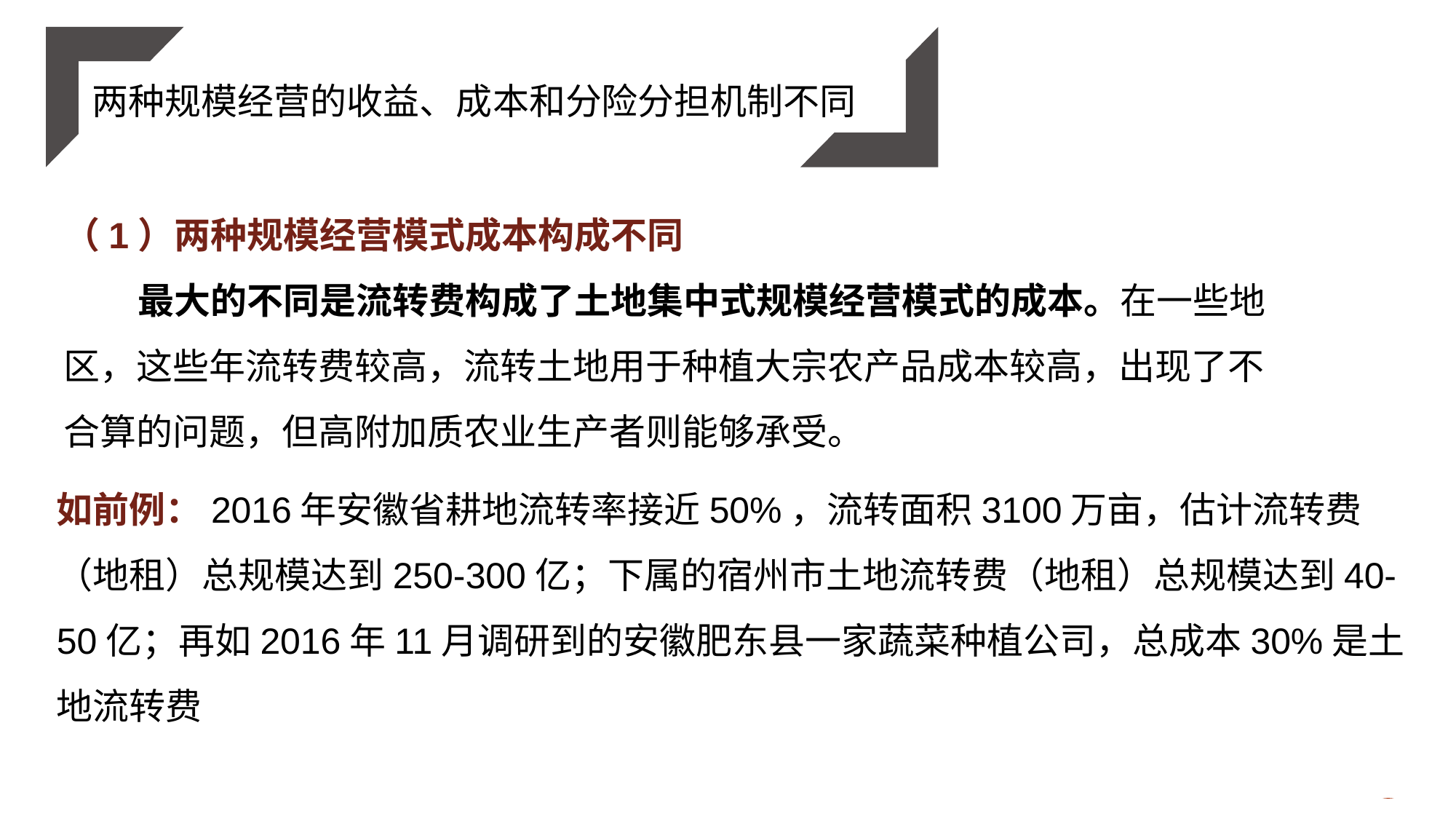

两种规模经营的收益、成本和分险分担机制不同
（1）两种规模经营模式成本构成不同
        最大的不同是流转费构成了土地集中式规模经营模式的成本。在一些地区，这些年流转费较高，流转土地用于种植大宗农产品成本较高，出现了不合算的问题，但高附加质农业生产者则能够承受。
如前例：2016年安徽省耕地流转率接近50%，流转面积3100万亩，估计流转费（地租）总规模达到250-300亿；下属的宿州市土地流转费（地租）总规模达到40-50亿；再如2016年11月调研到的安徽肥东县一家蔬菜种植公司，总成本30%是土地流转费